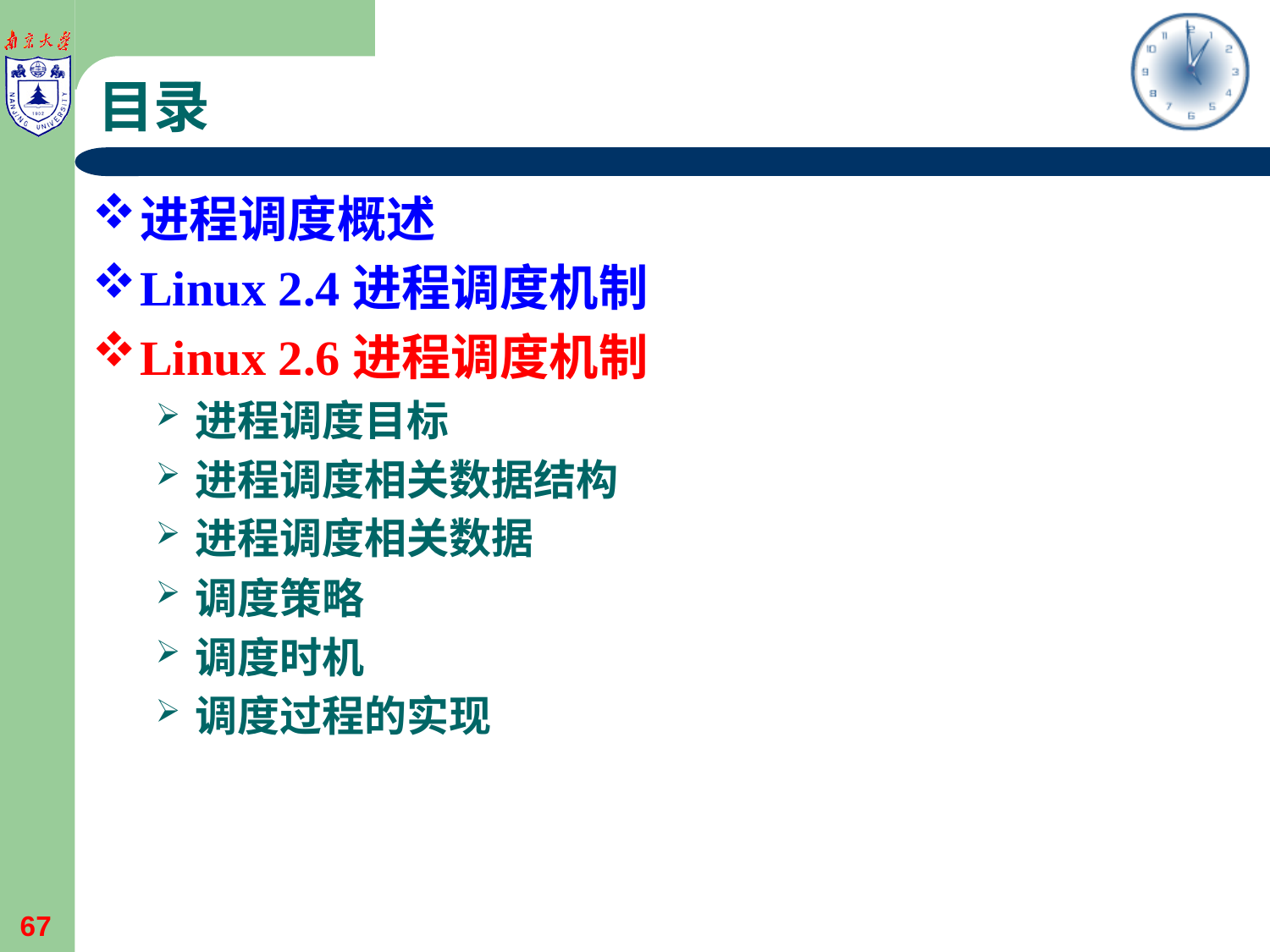

# 目录
进程调度概述
Linux 2.4进程调度机制
Linux 2.6进程调度机制
进程调度目标
进程调度相关数据结构
进程调度相关数据
调度策略
调度时机
调度过程的实现

67